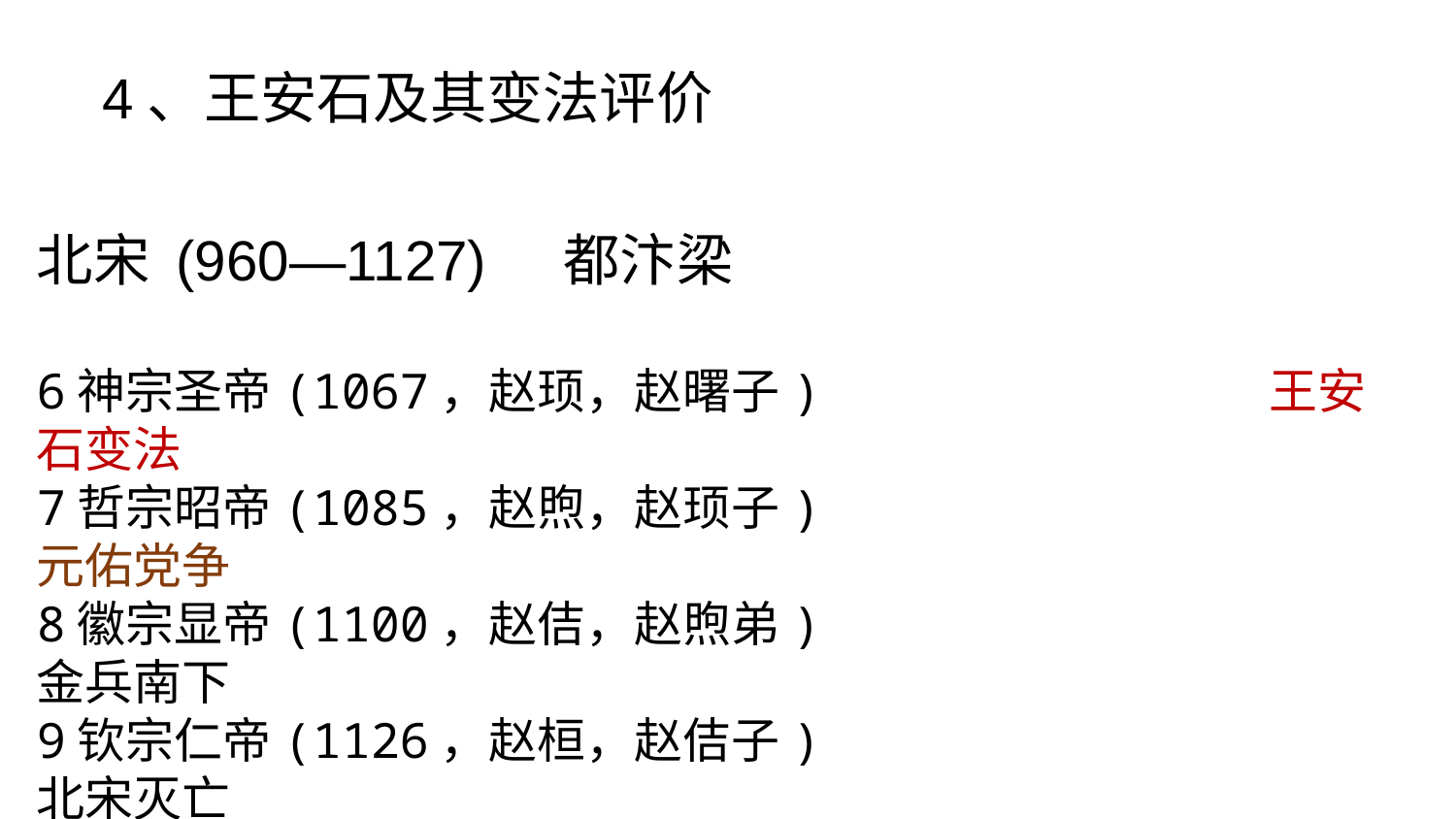

4、王安石及其变法评价
北宋 (960—1127)    都汴梁
6神宗圣帝(1067，赵顼，赵曙子)               王安石变法
7哲宗昭帝(1085，赵煦，赵顼子)                   元佑党争
8徽宗显帝(1100，赵佶，赵煦弟)                   金兵南下
9钦宗仁帝(1126，赵桓，赵佶子)                   北宋灭亡